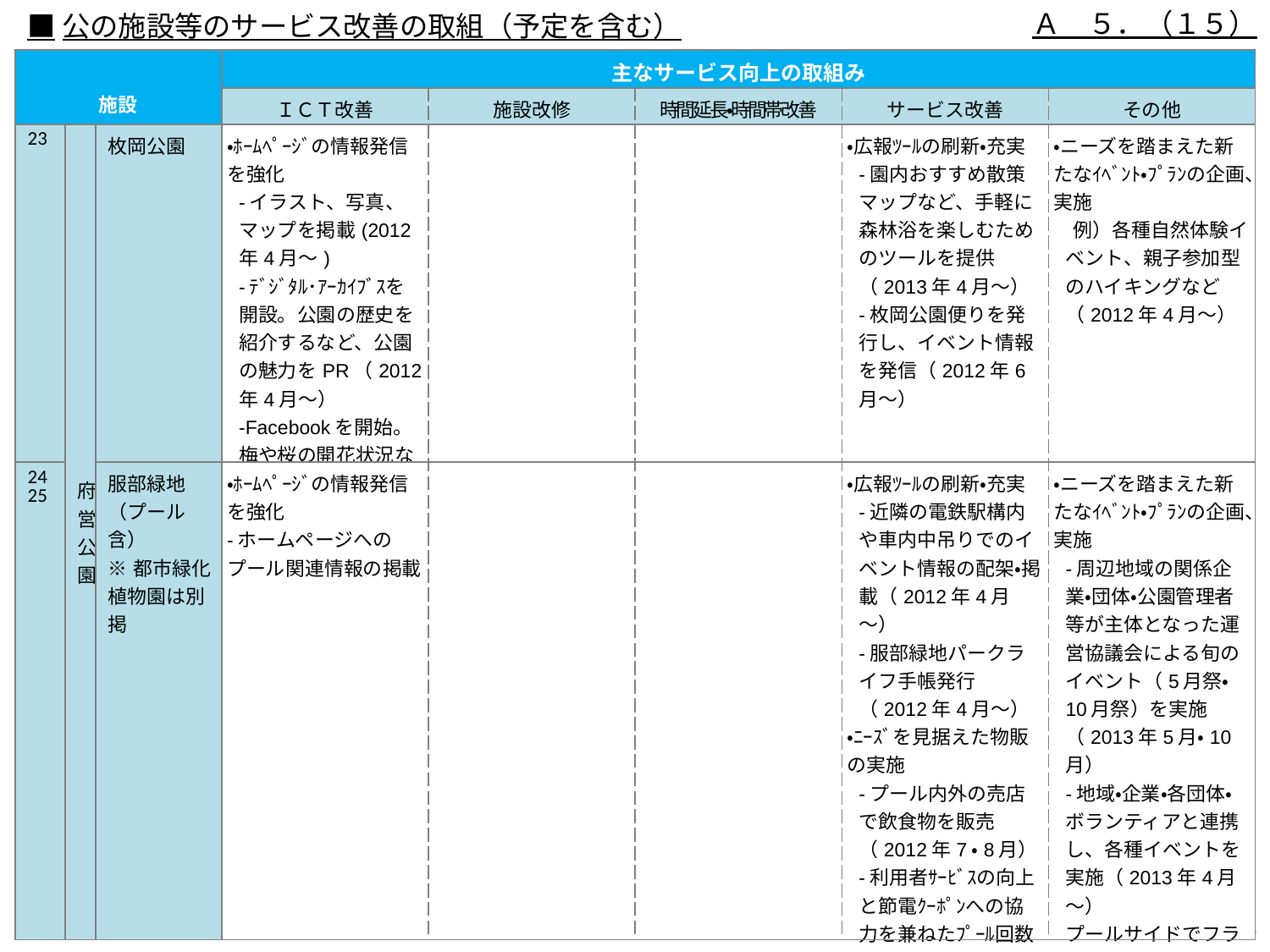

Ａ　５．（１５）
■公の施設等のサービス改善の取組（予定を含む）
| 施設 |  |  | 主なサービス向上の取組み |  |  |  |  |
| --- | --- | --- | --- | --- | --- | --- | --- |
|  |  |  | ＩＣＴ改善 | 施設改修 | 時間延長・時間帯改善 | サービス改善 | その他 |
| 23 | 府営公園 | 枚岡公園 | ・ﾎｰﾑﾍﾟｰｼﾞの情報発信を強化 -イラスト、写真、マップを掲載(2012年4月～) -ﾃﾞｼﾞﾀﾙ･ｱｰｶｲﾌﾞｽを開設。公園の歴史を紹介するなど、公園の魅力をPR（2012年4月～） -Facebookを開始。梅や桜の開花状況など最新情報を紹介（2014年2月～） |  |  | ・広報ﾂｰﾙの刷新・充実 -園内おすすめ散策マップなど、手軽に森林浴を楽しむためのツールを提供（2013年4月～） -枚岡公園便りを発行し、イベント情報を発信（2012年6月～） | ・ニーズを踏まえた新たなｲﾍﾞﾝﾄ・ﾌﾟﾗﾝの企画、実施 　例）各種自然体験イベント、親子参加型のハイキングなど（2012年4月～） |
| 24 25 |  | 服部緑地 （プール含） ※都市緑化植物園は別掲 | ・ﾎｰﾑﾍﾟｰｼﾞの情報発信を強化 -ホームページへのプール関連情報の掲載 |  |  | ・広報ﾂｰﾙの刷新・充実 -近隣の電鉄駅構内や車内中吊りでのイベント情報の配架・掲載（2012年4月～） -服部緑地パークライフ手帳発行（2012年4月～） ・ﾆｰｽﾞを見据えた物販の実施 -プール内外の売店で飲食物を販売 （2012年7・8月） -利用者ｻｰﾋﾞｽの向上と節電ｸｰﾎﾟﾝへの協力を兼ねたﾌﾟｰﾙ回数券を制作・販売（2012年6・７月、2013年6・7月） | ・ニーズを踏まえた新たなｲﾍﾞﾝﾄ・ﾌﾟﾗﾝの企画、実施 -周辺地域の関係企業・団体・公園管理者等が主体となった運営協議会による旬のイベント（5月祭・10月祭）を実施（2013年5月・10月） -地域・企業・各団体・ボランティアと連携し、各種イベントを実施（2013年4月～） プールサイドでフラダンス実施（2013年7月） |
41